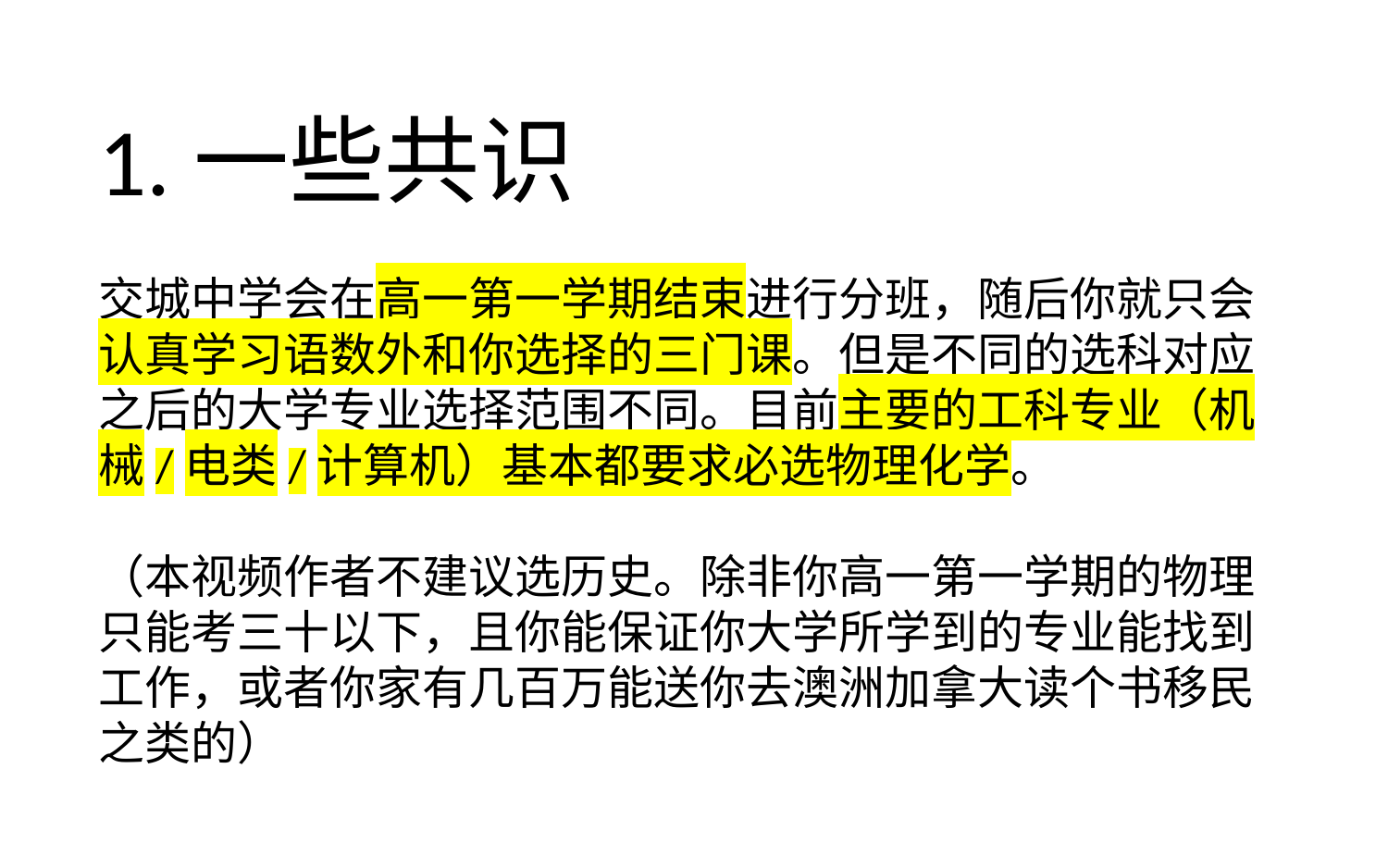

1.一些共识

交城中学会在高一第一学期结束进行分班，随后你就只会认真学习语数外和你选择的三门课。但是不同的选科对应之后的大学专业选择范围不同。目前主要的工科专业（机械/电类/计算机）基本都要求必选物理化学。

（本视频作者不建议选历史。除非你高一第一学期的物理只能考三十以下，且你能保证你大学所学到的专业能找到工作，或者你家有几百万能送你去澳洲加拿大读个书移民之类的）